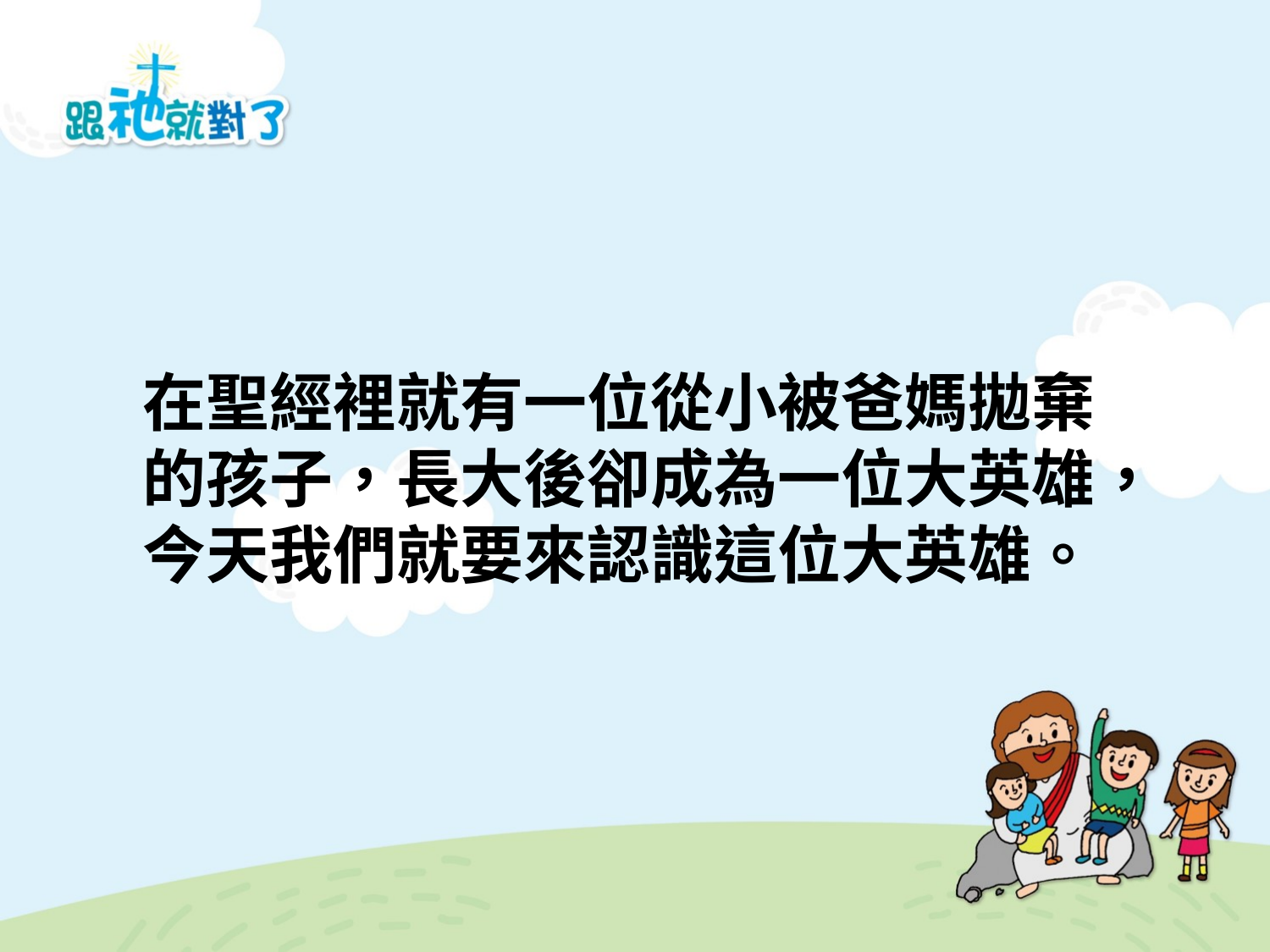

在聖經裡就有一位從小被爸媽拋棄的孩子，長大後卻成為一位大英雄，今天我們就要來認識這位大英雄。